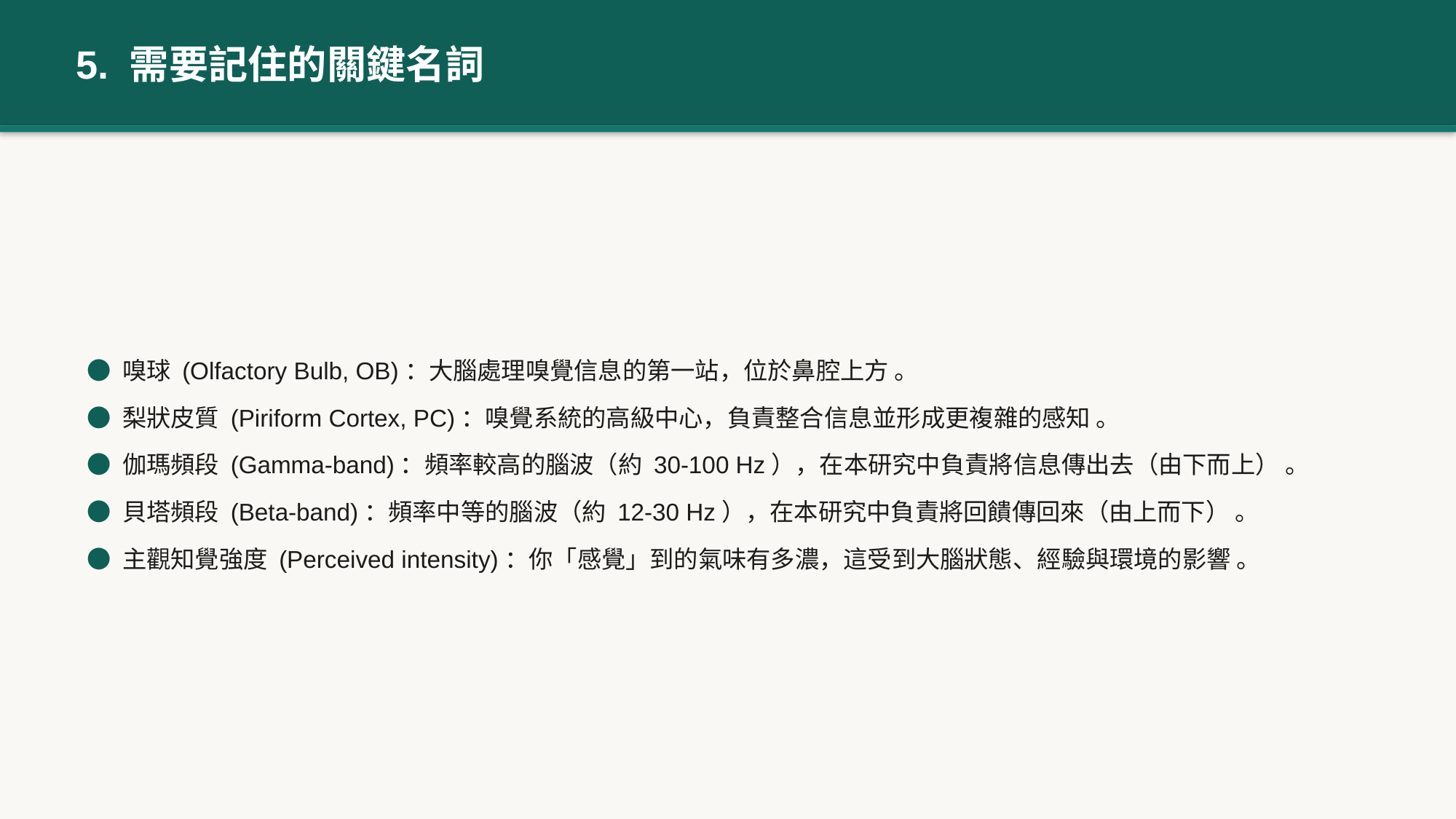

5. 需要記住的關鍵名詞

● 嗅球 (Olfactory Bulb, OB)：大腦處理嗅覺信息的第一站，位於鼻腔上方 。
● 梨狀皮質 (Piriform Cortex, PC)：嗅覺系統的高級中心，負責整合信息並形成更複雜的感知 。
● 伽瑪頻段 (Gamma-band)：頻率較高的腦波（約 30-100 Hz），在本研究中負責將信息傳出去（由下而上） 。
● 貝塔頻段 (Beta-band)：頻率中等的腦波（約 12-30 Hz），在本研究中負責將回饋傳回來（由上而下） 。
● 主觀知覺強度 (Perceived intensity)：你「感覺」到的氣味有多濃，這受到大腦狀態、經驗與環境的影響 。